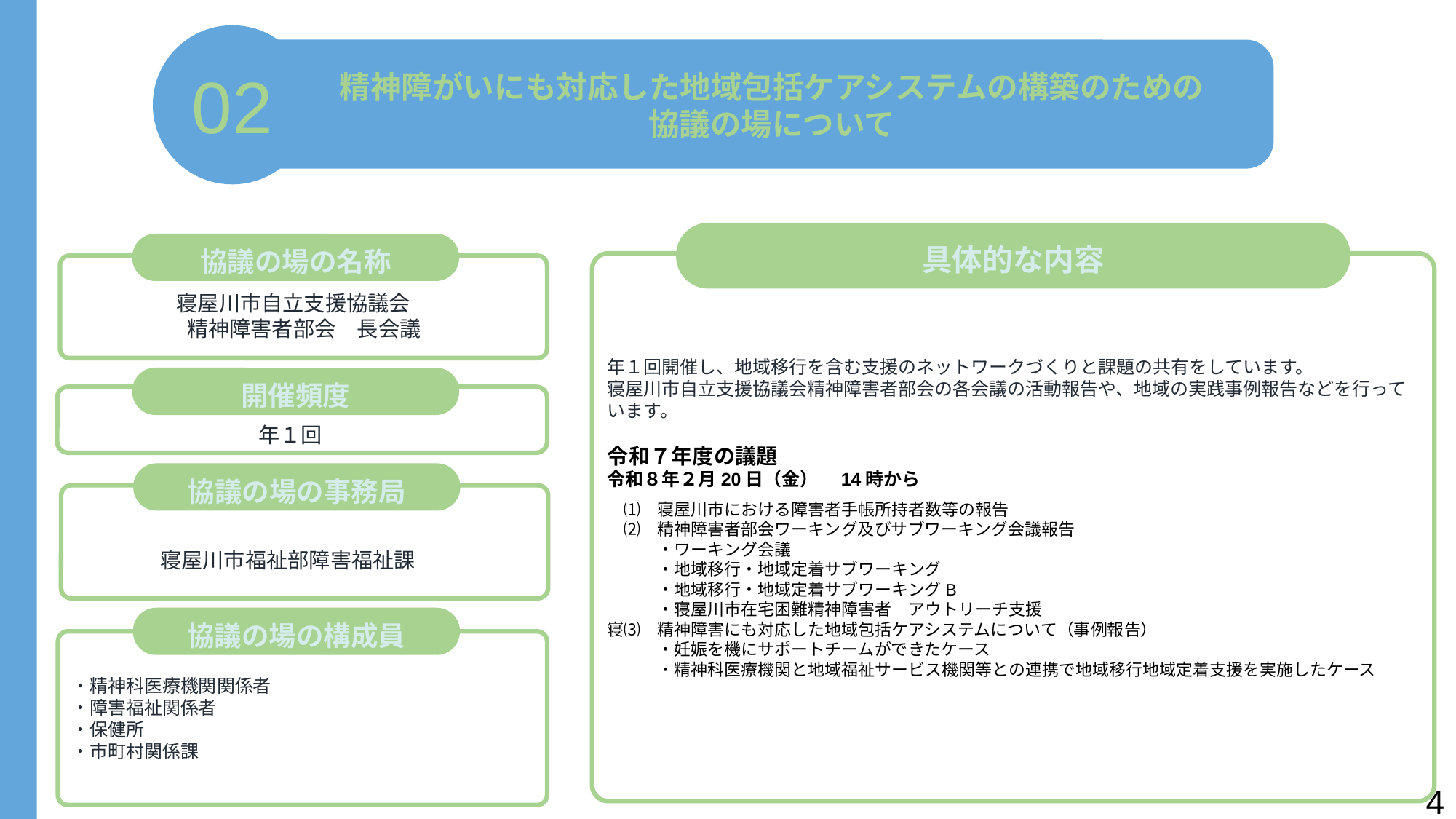

02

精神障がいにも対応した地域包括ケアシステムの構築のための
協議の場について
具体的な内容
協議の場の名称
年１回開催し、地域移行を含む支援のネットワークづくりと課題の共有をしています。
寝屋川市自立支援協議会精神障害者部会の各会議の活動報告や、地域の実践事例報告などを行っています。

令和７年度の議題
令和８年２月20日（金）　14時から
　⑴　寝屋川市における障害者手帳所持者数等の報告
　⑵　精神障害者部会ワーキング及びサブワーキング会議報告
　　　・ワーキング会議
　　　・地域移行・地域定着サブワーキング
　　　・地域移行・地域定着サブワーキングB
　　　・寝屋川市在宅困難精神障害者　アウトリーチ支援
寝⑶　精神障害にも対応した地域包括ケアシステムについて（事例報告）
　　　・妊娠を機にサポートチームができたケース
　　　・精神科医療機関と地域福祉サービス機関等との連携で地域移行地域定着支援を実施したケース

寝屋川市自立支援協議会
精神障害者部会　長会議

開催頻度

年１回
協議の場の事務局

寝屋川市福祉部障害福祉課
協議の場の構成員
・精神科医療機関関係者
・障害福祉関係者
・保健所
・市町村関係課